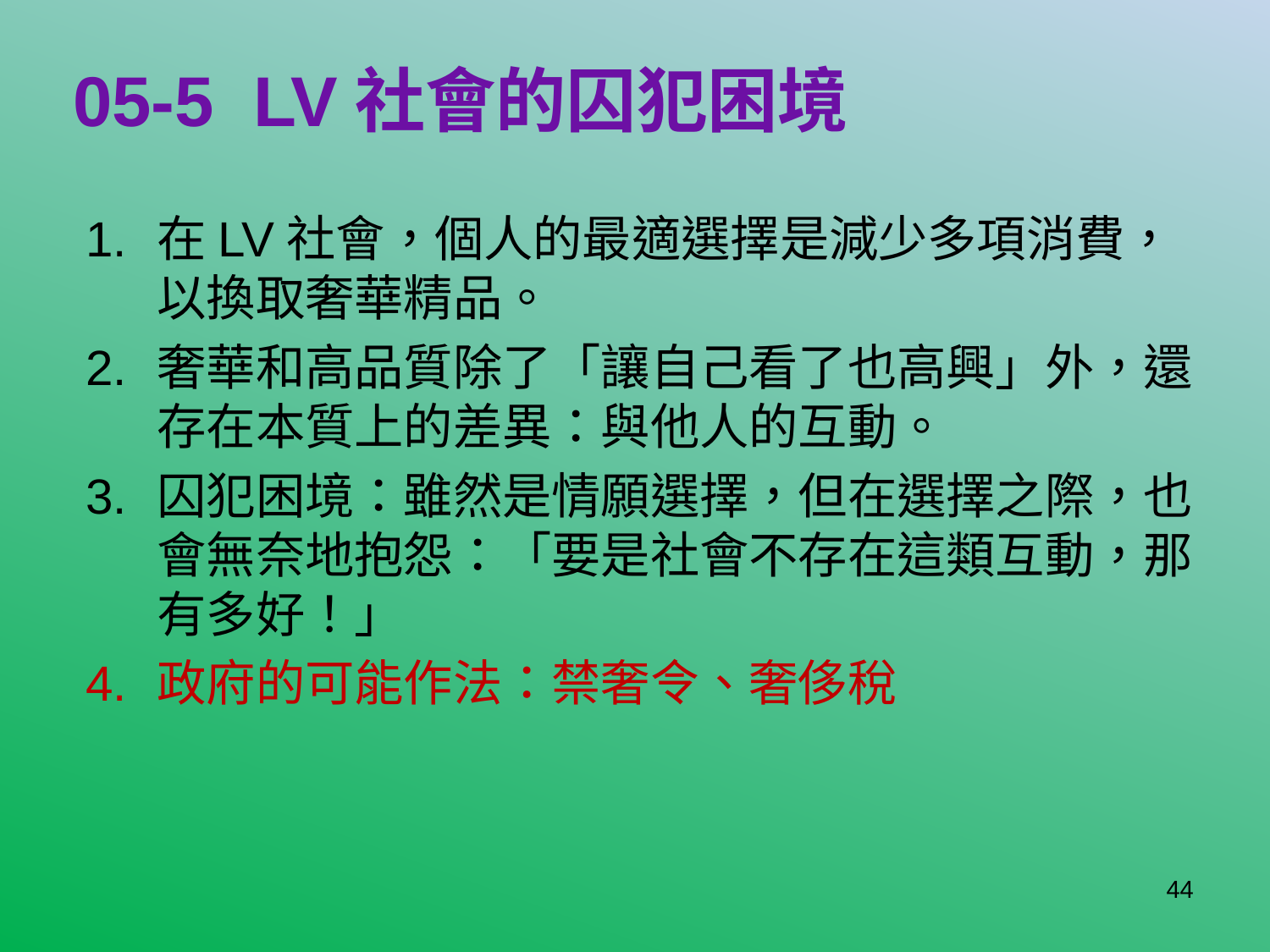

# 05-5  LV社會的囚犯困境
在LV社會，個人的最適選擇是減少多項消費，以換取奢華精品。
奢華和高品質除了「讓自己看了也高興」外，還存在本質上的差異：與他人的互動。
囚犯困境：雖然是情願選擇，但在選擇之際，也會無奈地抱怨：「要是社會不存在這類互動，那有多好！」
政府的可能作法：禁奢令、奢侈稅
44